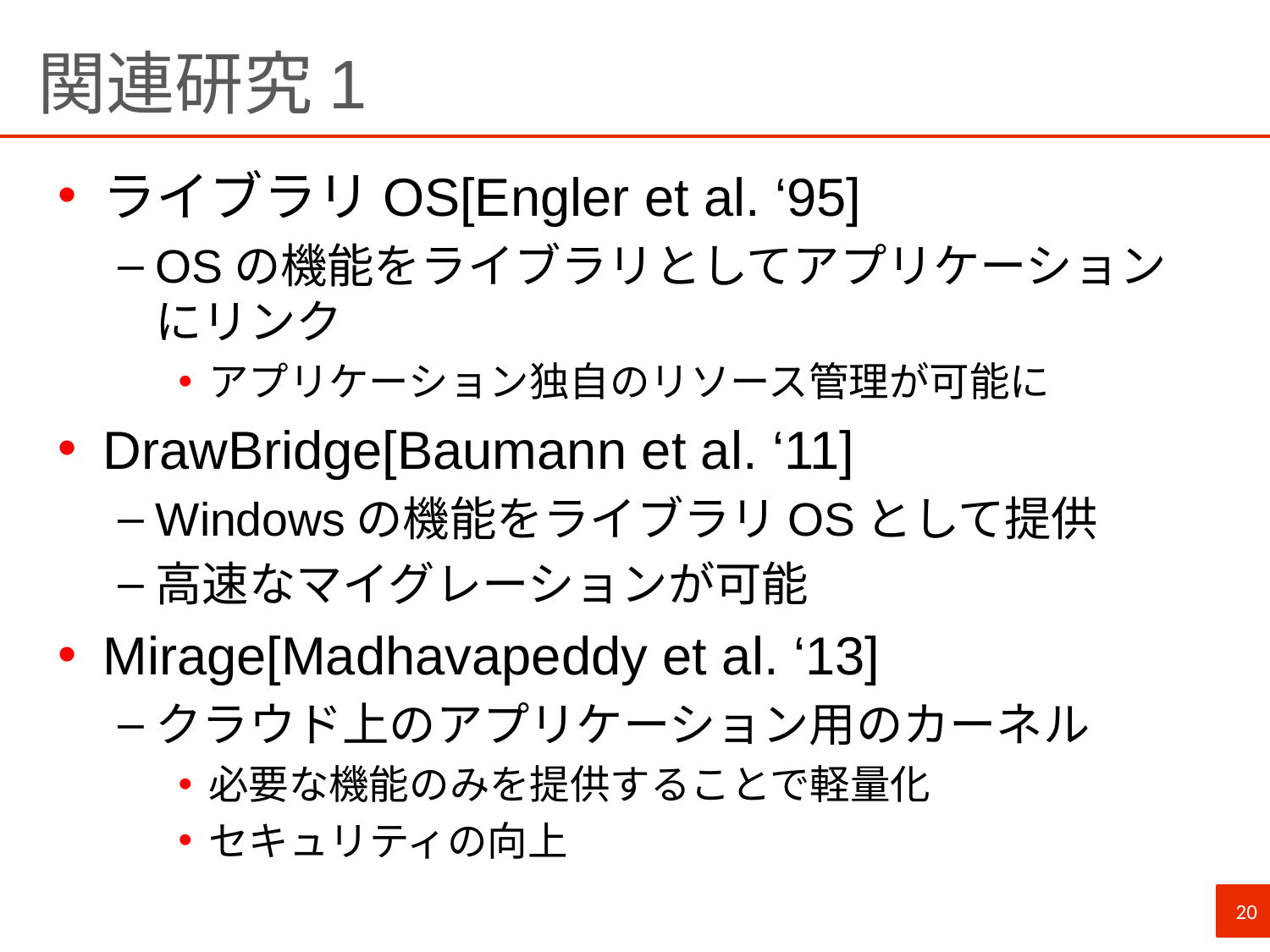

# 関連研究1
ライブラリOS[Engler et al. ‘95]
OSの機能をライブラリとしてアプリケーションにリンク
アプリケーション独自のリソース管理が可能に
DrawBridge[Baumann et al. ‘11]
Windowsの機能をライブラリOSとして提供
高速なマイグレーションが可能
Mirage[Madhavapeddy et al. ‘13]
クラウド上のアプリケーション用のカーネル
必要な機能のみを提供することで軽量化
セキュリティの向上
20